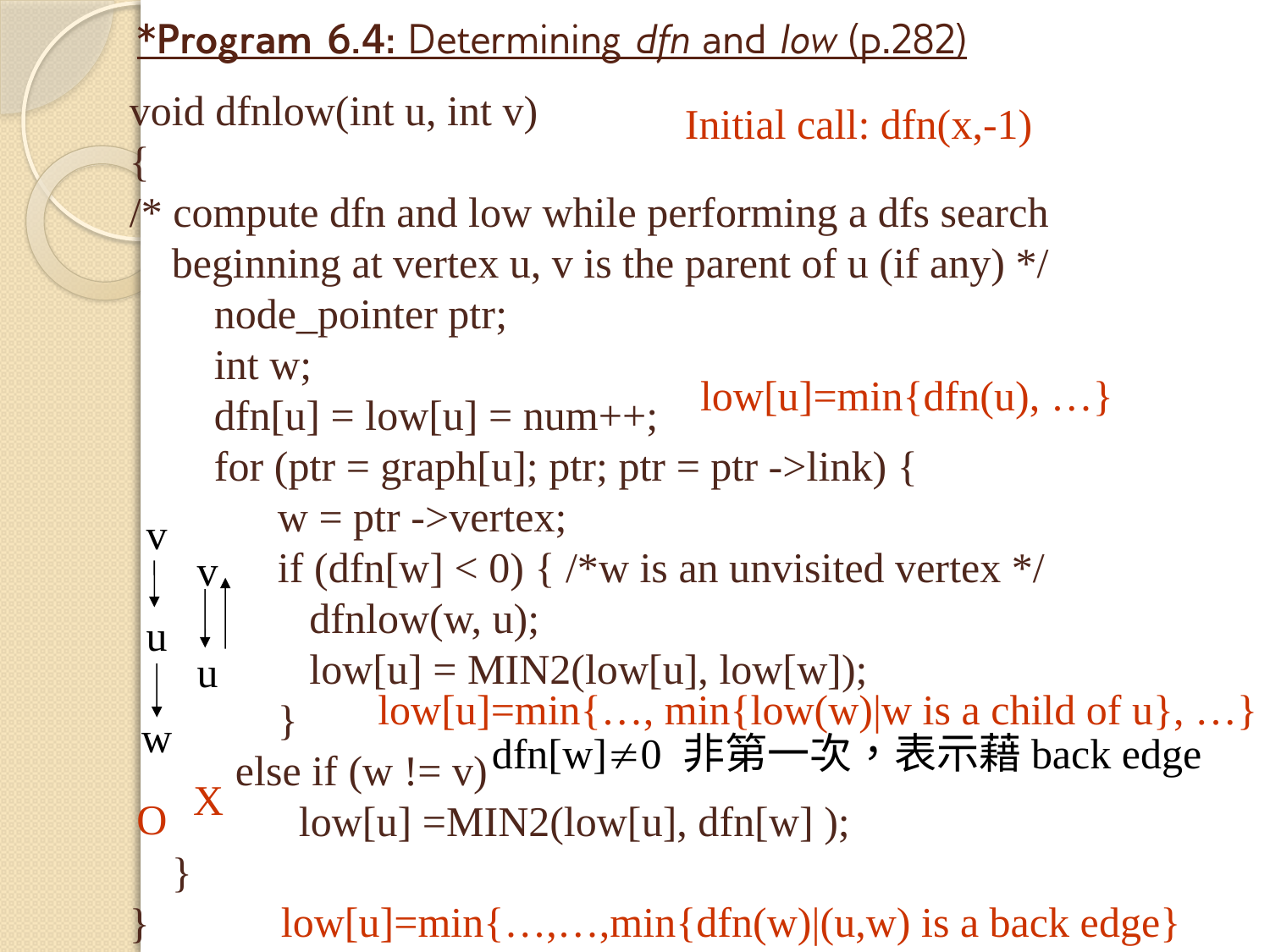

# *Program 6.4: Determining dfn and low (p.282)
void dfnlow(int u, int v)
{
/* compute dfn and low while performing a dfs search
    beginning at vertex u, v is the parent of u (if any) */
        node_pointer ptr;
        int w;
        dfn[u] = low[u] = num++;
        for (ptr = graph[u]; ptr; ptr = ptr ->link) {
              w = ptr ->vertex;
              if (dfn[w] < 0) { /*w is an unvisited vertex */
                 dfnlow(w, u);
                 low[u] = MIN2(low[u], low[w]);
              }
          else if (w != v)
                low[u] =MIN2(low[u], dfn[w] );
    }
}
Initial call: dfn(x,-1)
low[u]=min{dfn(u), …}
v

u

w
v

u

low[u]=min{…, min{low(w)|w is a child of u}, …}
dfn[w]≠0 非第一次，表示藉back edge
X
O
low[u]=min{…,…,min{dfn(w)|(u,w) is a back edge}